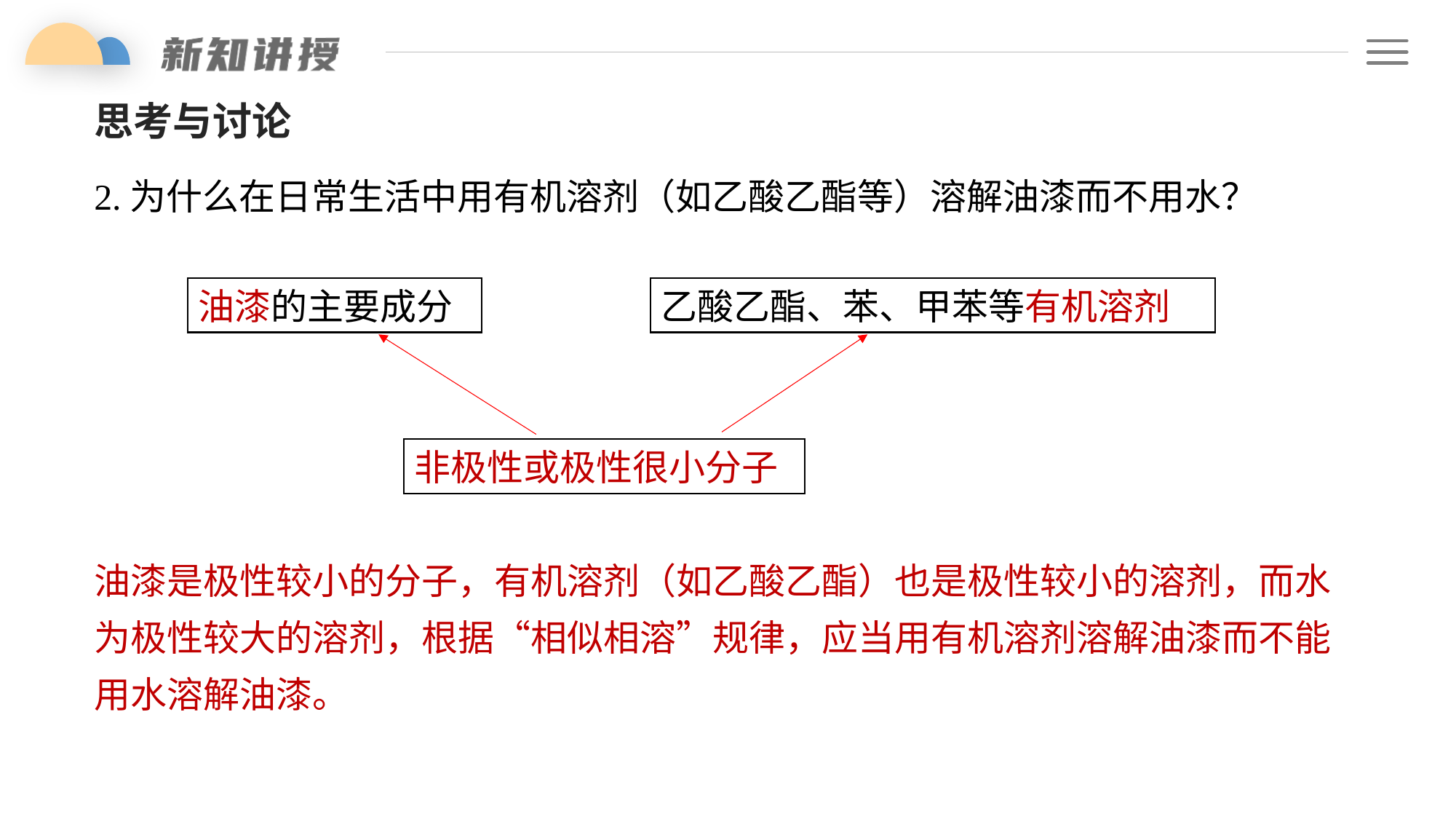

思考与讨论
2.为什么在日常生活中用有机溶剂（如乙酸乙酯等）溶解油漆而不用水？
油漆的主要成分
乙酸乙酯、苯、甲苯等有机溶剂
非极性或极性很小分子
油漆是极性较小的分子，有机溶剂（如乙酸乙酯）也是极性较小的溶剂，而水为极性较大的溶剂，根据“相似相溶”规律，应当用有机溶剂溶解油漆而不能用水溶解油漆。